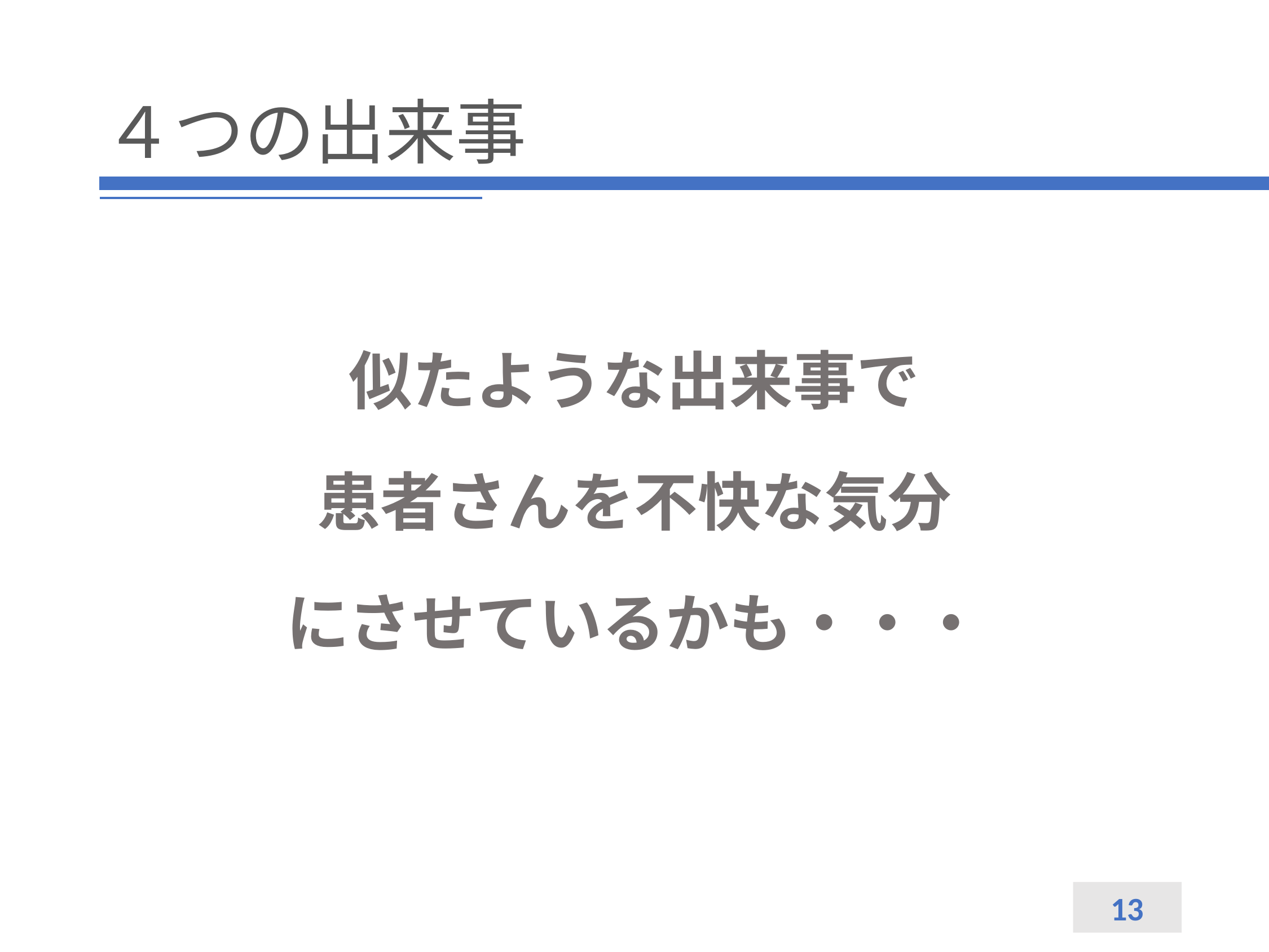

# ４つの出来事
似たような出来事で
患者さんを不快な気分
にさせているかも・・・
13